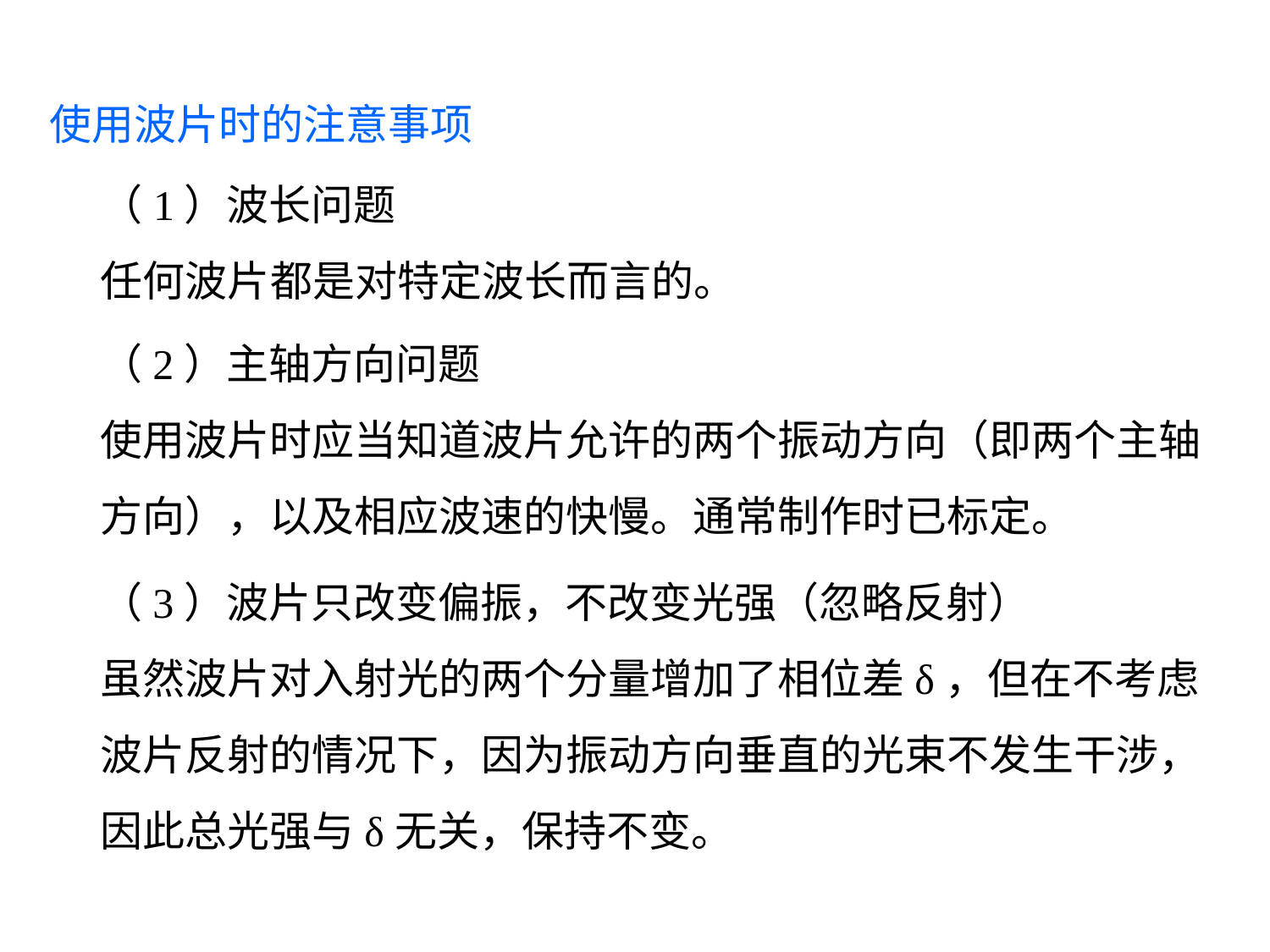

使用波片时的注意事项
（1）波长问题
任何波片都是对特定波长而言的。
（2）主轴方向问题
使用波片时应当知道波片允许的两个振动方向（即两个主轴方向），以及相应波速的快慢。通常制作时已标定。
（3）波片只改变偏振，不改变光强（忽略反射）
虽然波片对入射光的两个分量增加了相位差δ，但在不考虑波片反射的情况下，因为振动方向垂直的光束不发生干涉，因此总光强与δ无关，保持不变。